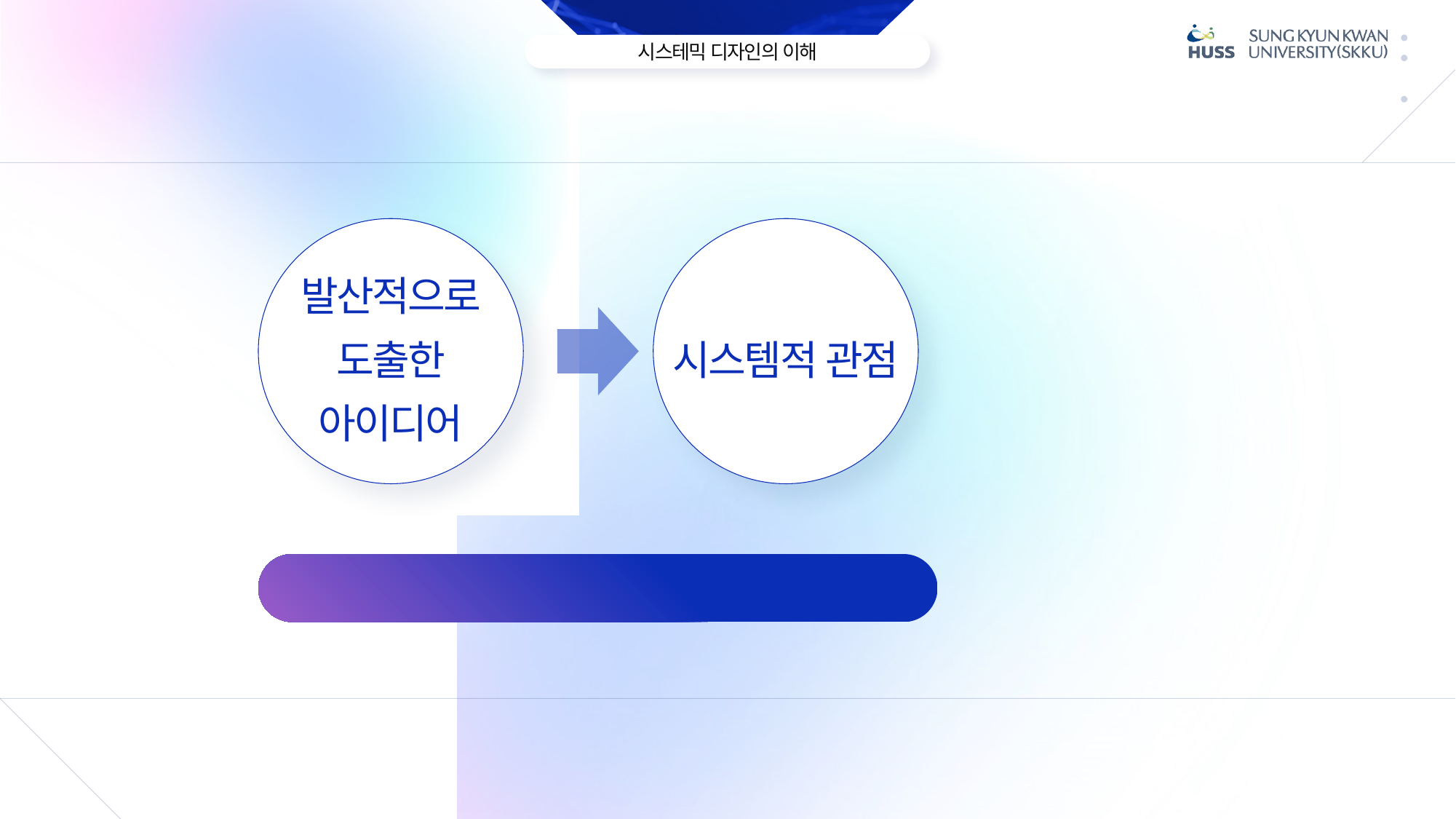

발산적으로
도출한
아이디어

시스템적 관점

구체적인 방법론 파악